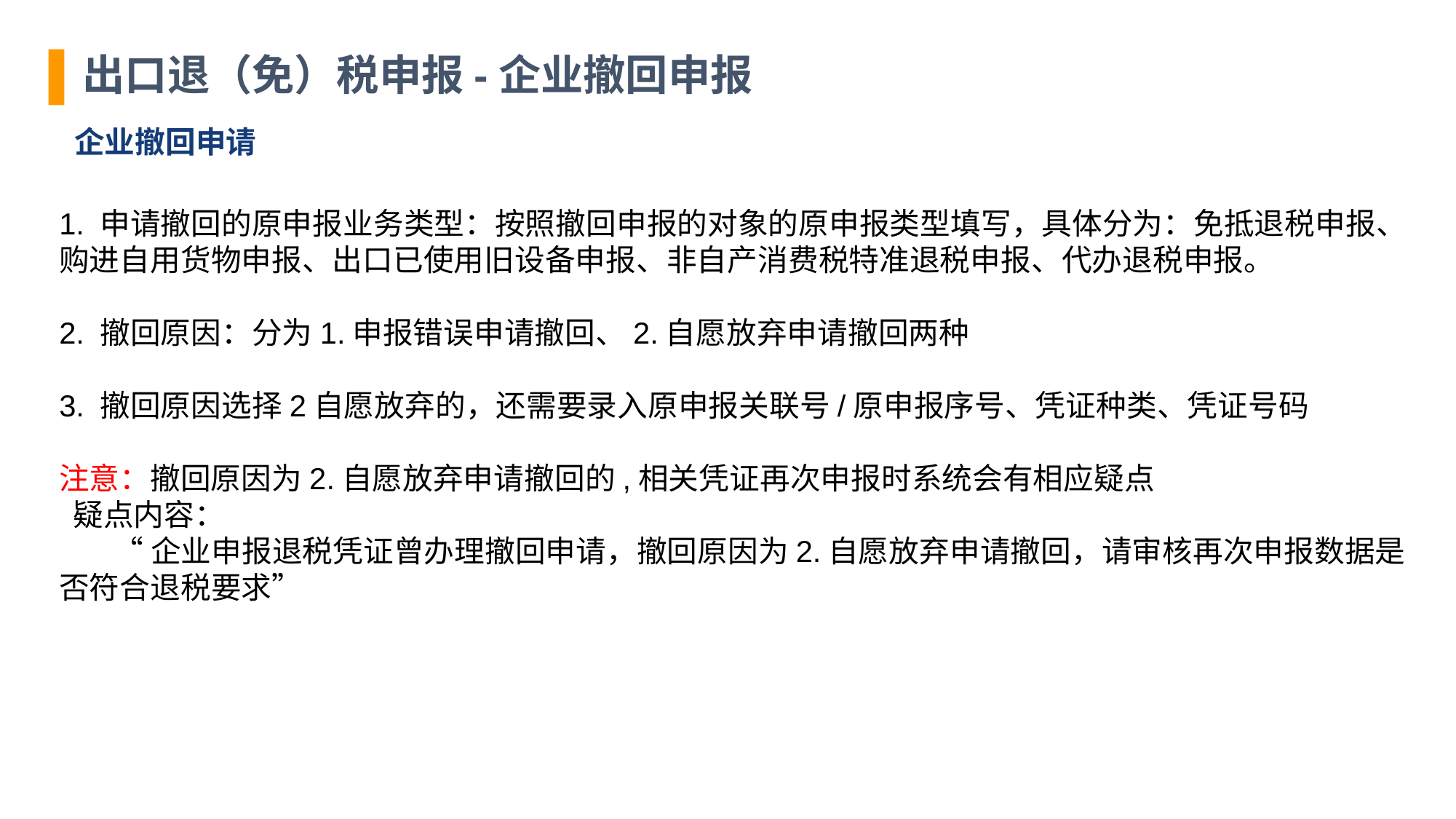

出口退（免）税申报-企业撤回申报

企业撤回申请
1. 申请撤回的原申报业务类型：按照撤回申报的对象的原申报类型填写，具体分为：免抵退税申报、购进自用货物申报、出口已使用旧设备申报、非自产消费税特准退税申报、代办退税申报。

2. 撤回原因：分为1.申报错误申请撤回、2.自愿放弃申请撤回两种

3. 撤回原因选择2自愿放弃的，还需要录入原申报关联号/原申报序号、凭证种类、凭证号码

注意：撤回原因为2.自愿放弃申请撤回的,相关凭证再次申报时系统会有相应疑点
 疑点内容：
        “企业申报退税凭证曾办理撤回申请，撤回原因为2.自愿放弃申请撤回，请审核再次申报数据是否符合退税要求”